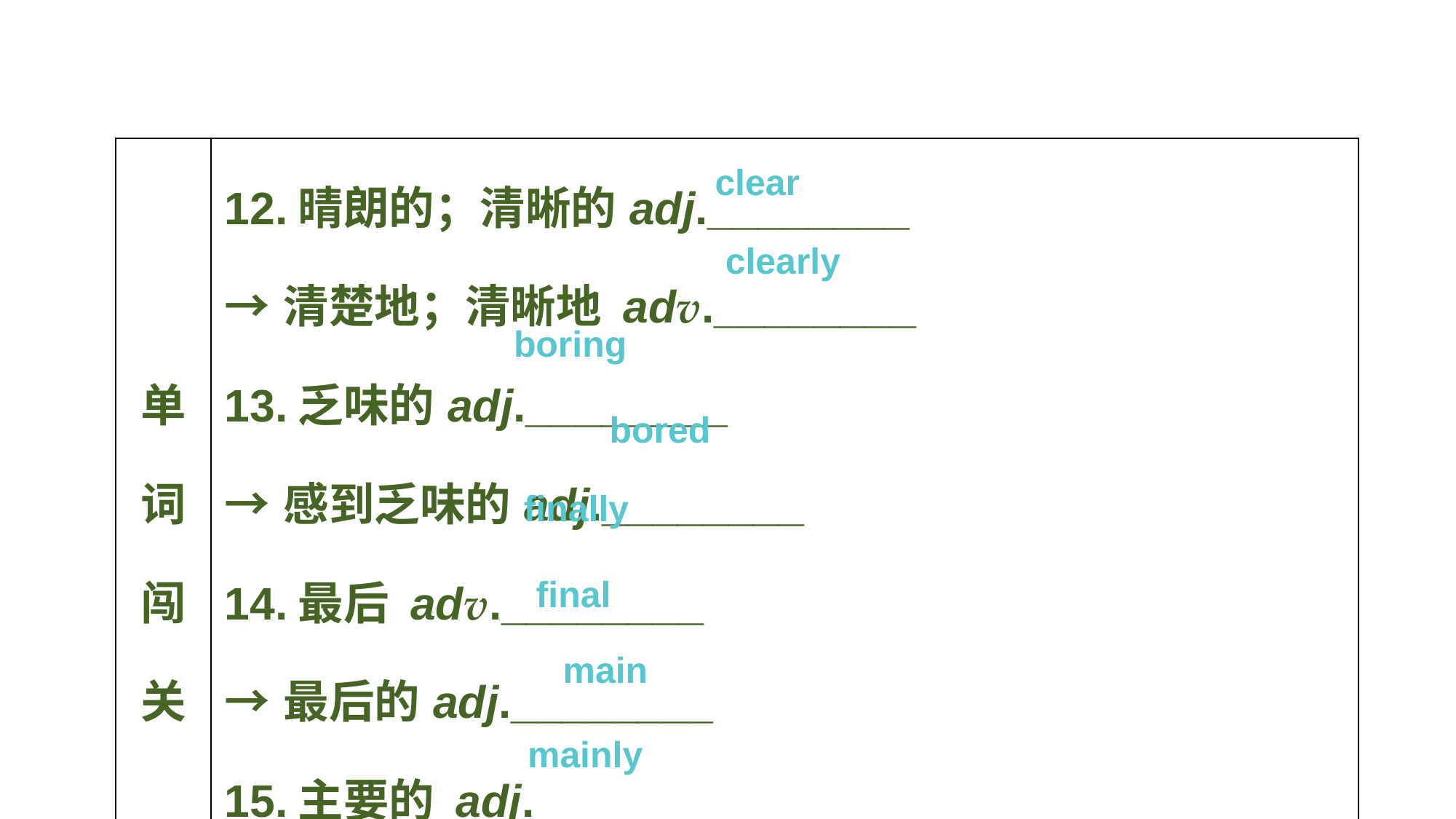

| 单词闯关 | 12.晴朗的；清晰的adj.\_\_\_\_\_\_\_\_ →清楚地；清晰地 adv.\_\_\_\_\_\_\_\_ 13.乏味的adj.\_\_\_\_\_\_\_\_ →感到乏味的adj.\_\_\_\_\_\_\_\_ 14.最后 adv.\_\_\_\_\_\_\_\_ →最后的adj.\_\_\_\_\_\_\_\_ 15.主要的 adj.\_\_\_\_\_\_\_\_ →主要地adv.\_\_\_\_\_\_\_\_ |
| --- | --- |
clear
clearly
boring
bored
finally
final
main
mainly